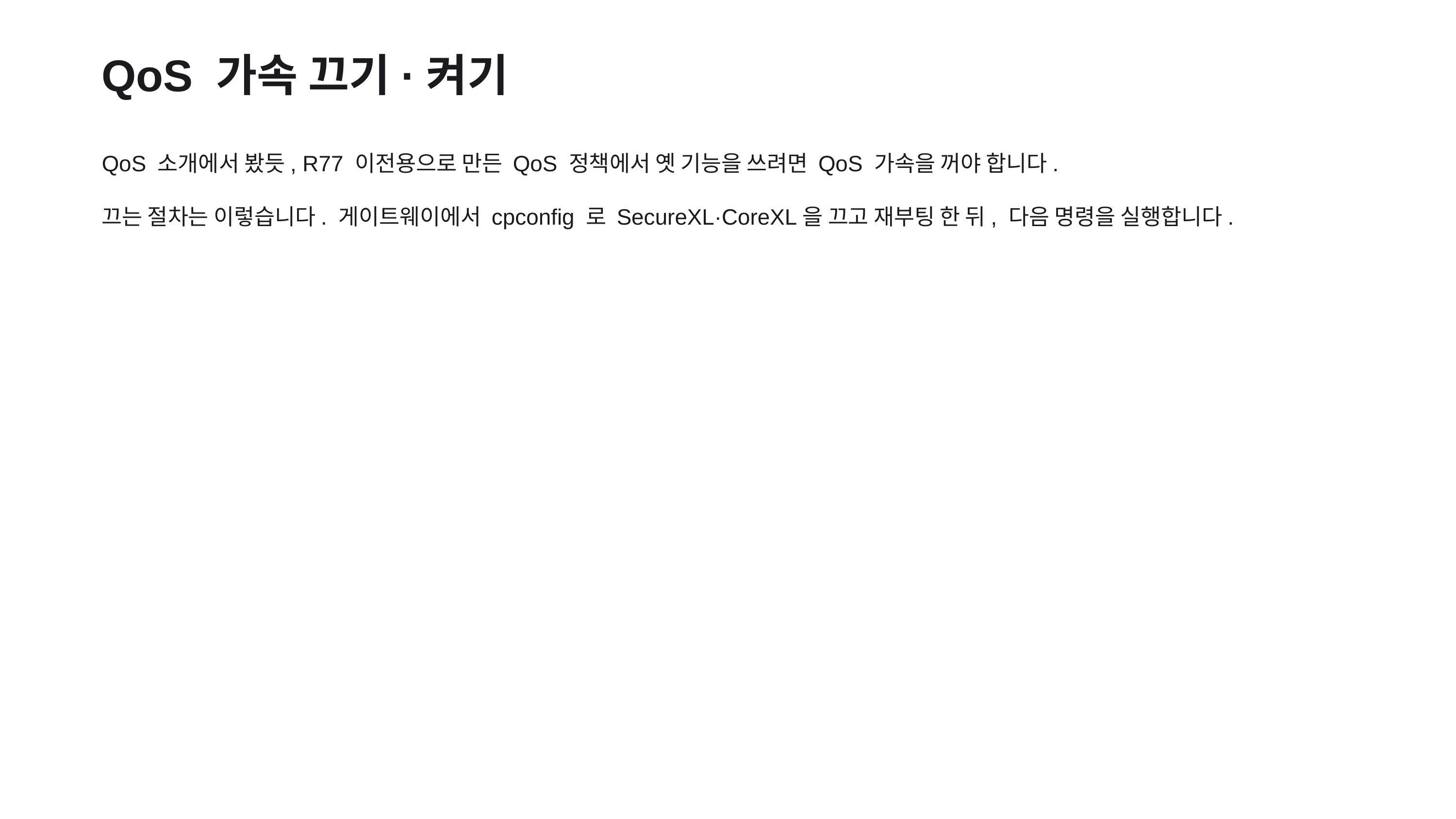

QoS 가속 끄기·켜기
QoS 소개에서 봤듯, R77 이전용으로 만든 QoS 정책에서 옛 기능을 쓰려면 QoS 가속을 꺼야 합니다.

끄는 절차는 이렇습니다. 게이트웨이에서 cpconfig 로 SecureXL·CoreXL을 끄고 재부팅 한 뒤, 다음 명령을 실행합니다.